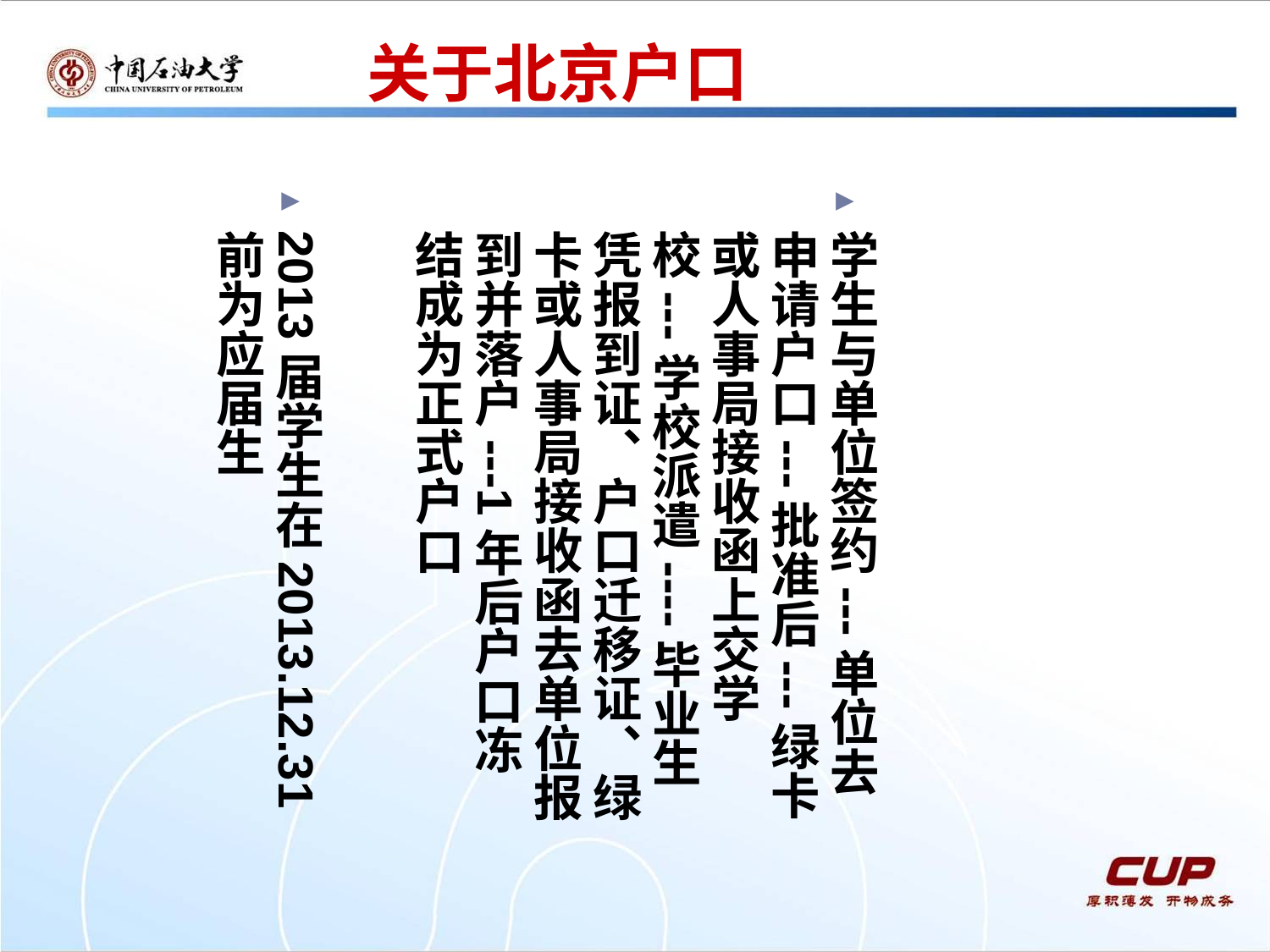

# 关于北京户口
学生与单位签约---单位去申请户口---批准后---绿卡或人事局接收函上交学校---学校派遣----毕业生凭报到证、户口迁移证、绿卡或人事局接收函去单位报到并落户---1年后户口冻结成为正式户口

2013届学生在2013.12.31前为应届生